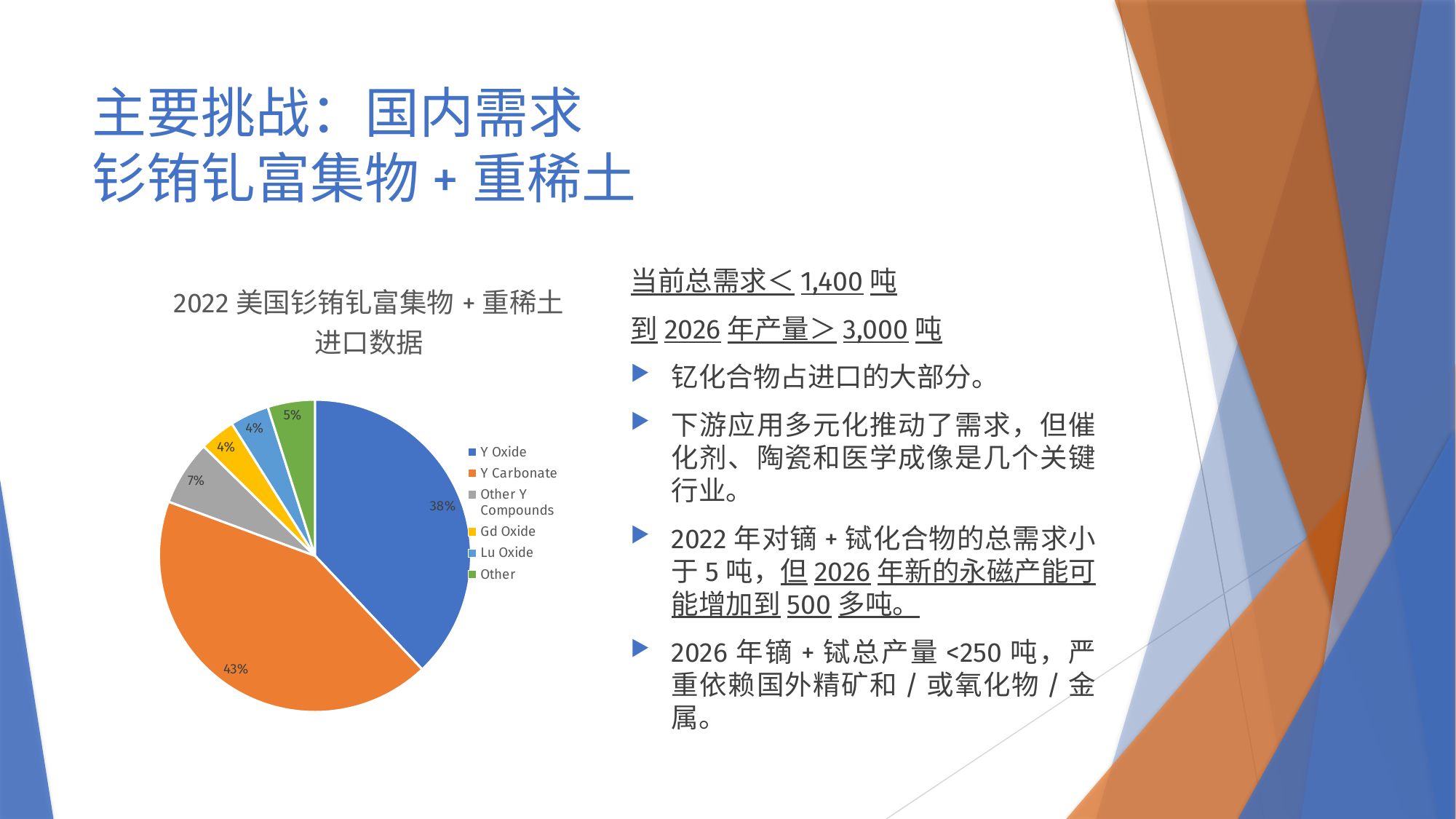

# 主要挑战：国内需求 钐铕钆富集物+重稀土

### Chart: 2022美国钐铕钆富集物+重稀土进口数据

| Category |  |
|---|---|
| Y Oxide | 514.071 |
| Y Carbonate | 578.2146999999999 |
| Other Y Compounds | 91.074 |
| Gd Oxide | 50.112 |
| Lu Oxide | 54.912 |
| Other | 66.27000000000002 |
当前总需求＜1,400吨
到2026年产量＞3,000吨
钇化合物占进口的大部分。
下游应用多元化推动了需求，但催化剂、陶瓷和医学成像是几个关键行业。
2022年对镝+铽化合物的总需求小于5吨，但2026年新的永磁产能可能增加到500多吨。
2026年镝+铽总产量<250吨，严重依赖国外精矿和/或氧化物/金属。